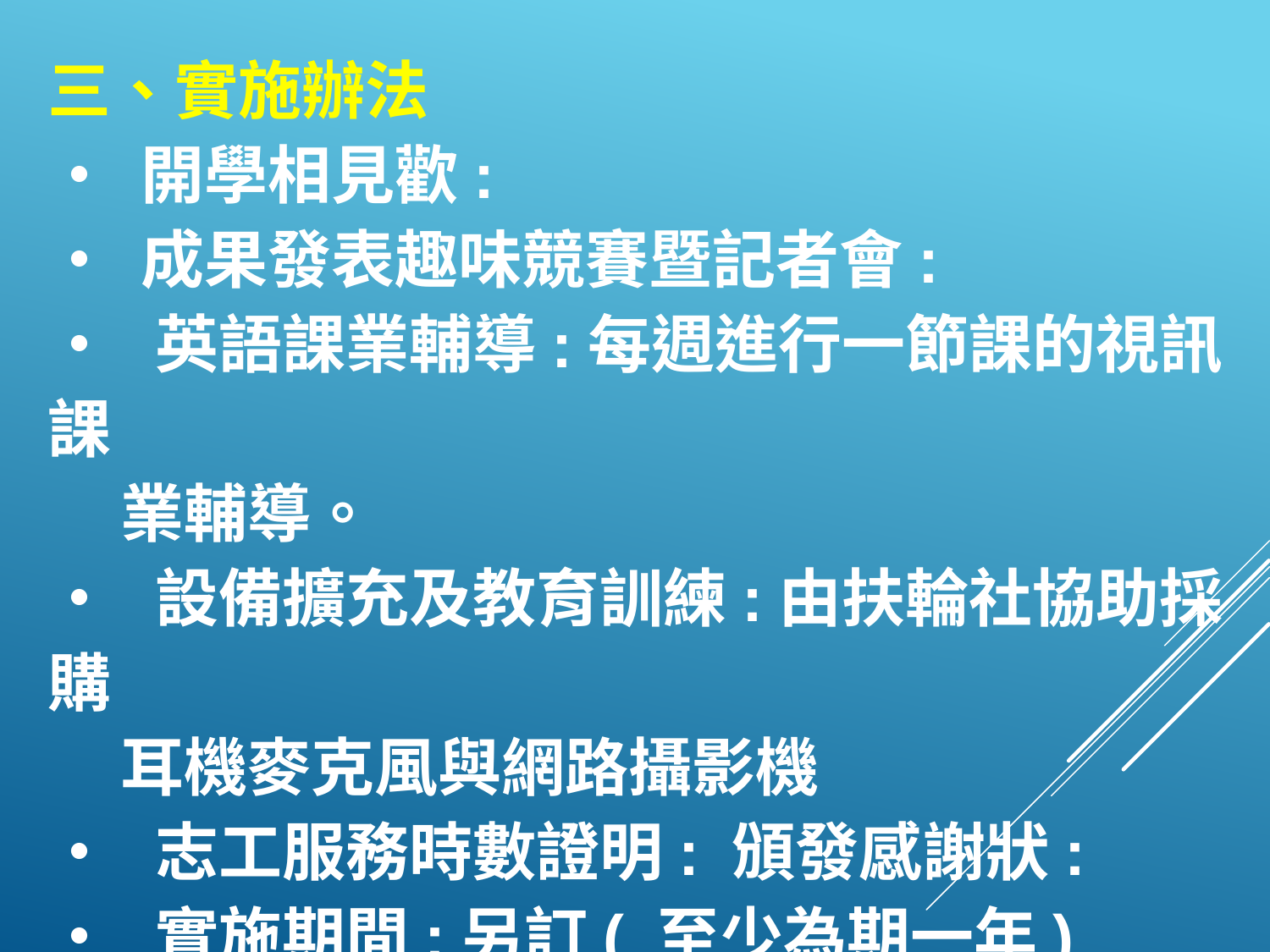

三、實施辦法
• 開學相見歡:
• 成果發表趣味競賽暨記者會:
•  英語課業輔導:每週進行一節課的視訊課
    業輔導。
•  設備擴充及教育訓練:由扶輪社協助採購
    耳機麥克風與網路攝影機
•  志工服務時數證明: 頒發感謝狀:
•  實施期間:另訂( 至少為期一年)